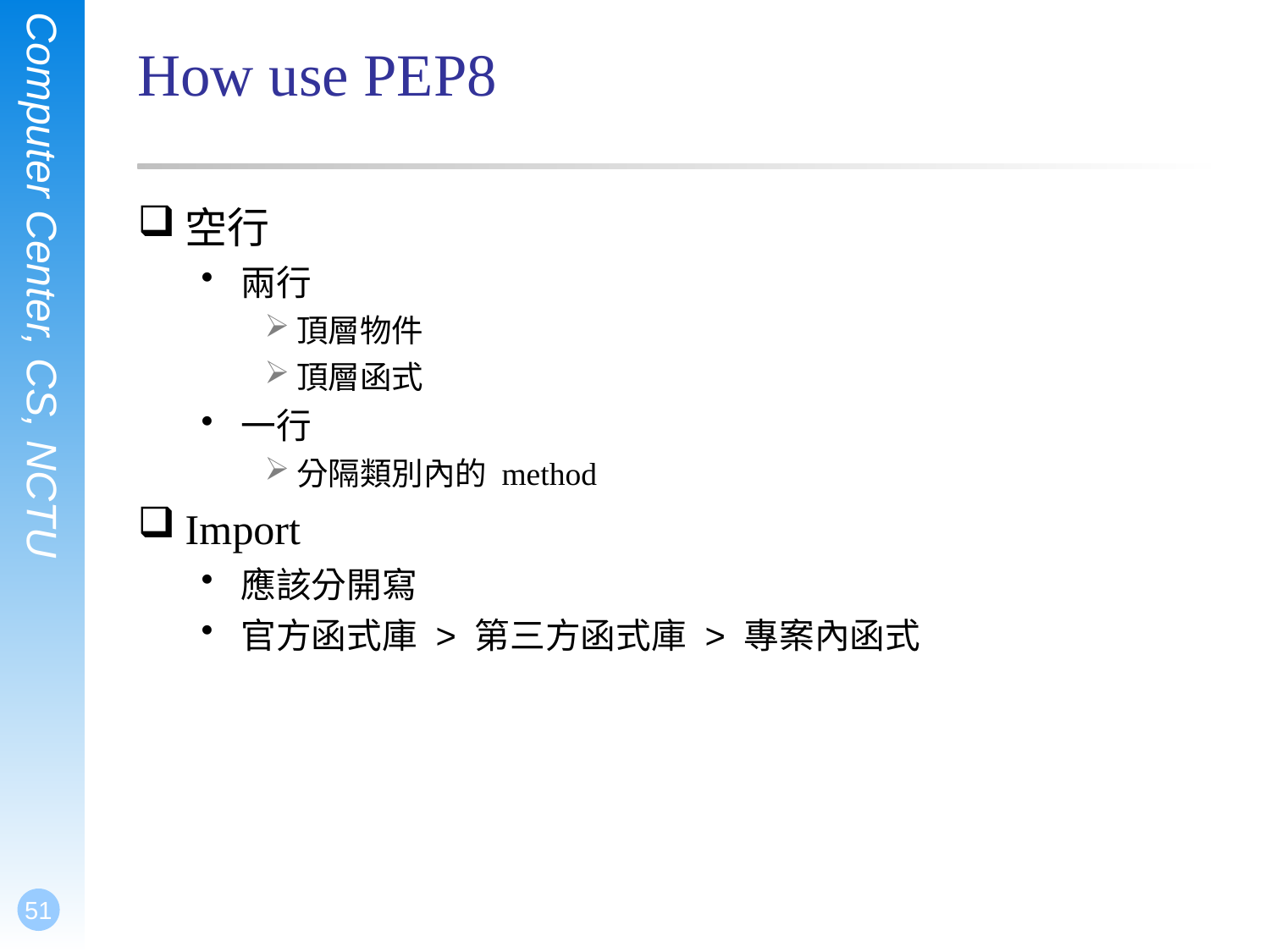

# How use PEP8
空行
兩行
頂層物件
頂層函式
一行
分隔類別內的 method
Import
應該分開寫
官方函式庫 > 第三方函式庫 > 專案內函式